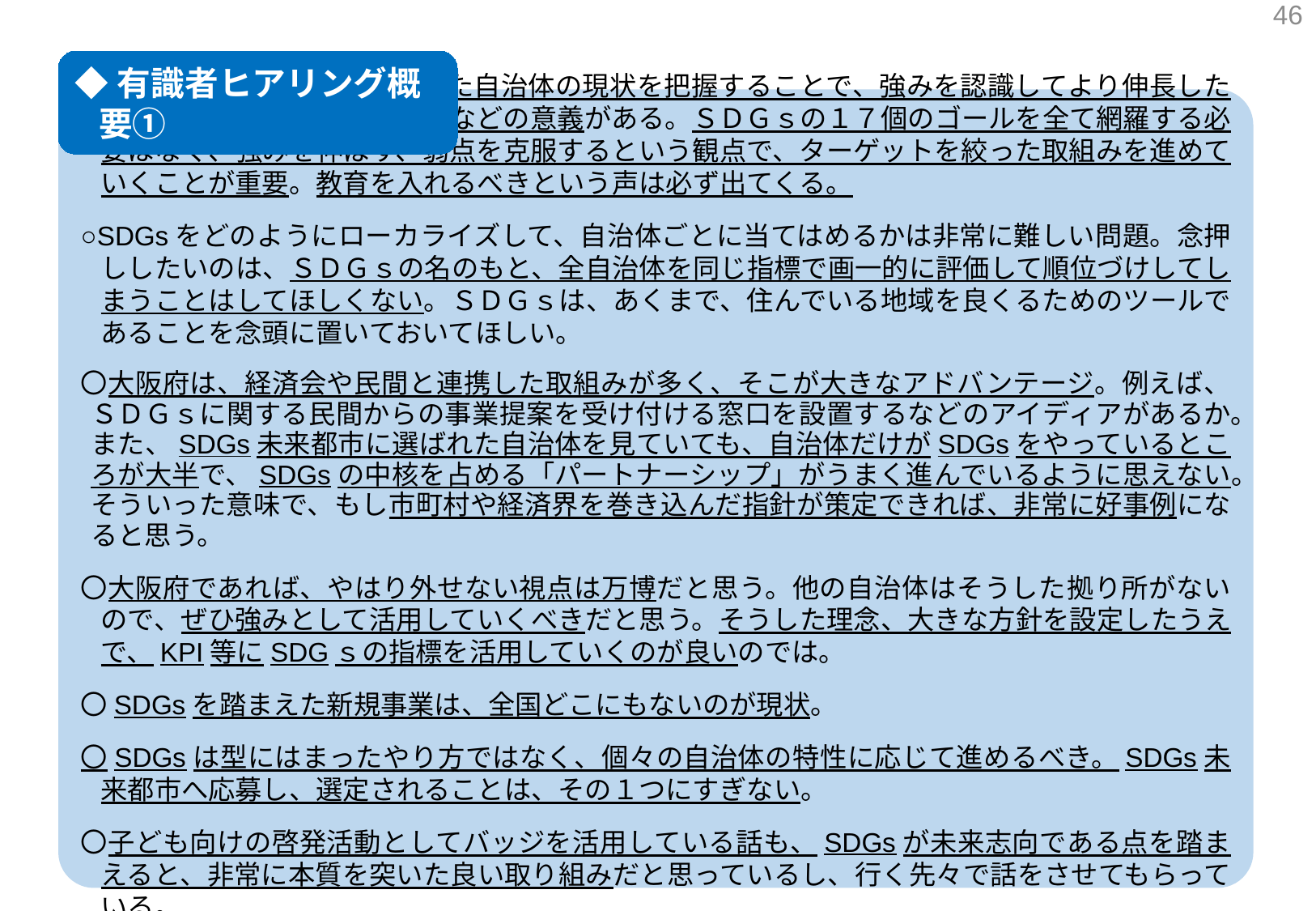

46
◆有識者ヒアリング概要①
 ○ＳＤＧｓは、ゴールに沿った自治体の現状を把握することで、強みを認識してより伸長したり、弱点を把握して克服するなどの意義がある。ＳＤＧｓの１７個のゴールを全て網羅する必要はなく、強みを伸ばす、弱点を克服するという観点で、ターゲットを絞った取組みを進めていくことが重要。教育を入れるべきという声は必ず出てくる。
○SDGsをどのようにローカライズして、自治体ごとに当てはめるかは非常に難しい問題。念押ししたいのは、ＳＤＧｓの名のもと、全自治体を同じ指標で画一的に評価して順位づけしてしまうことはしてほしくない。ＳＤＧｓは、あくまで、住んでいる地域を良くるためのツールであることを念頭に置いておいてほしい。
〇大阪府は、経済会や民間と連携した取組みが多く、そこが大きなアドバンテージ。例えば、ＳＤＧｓに関する民間からの事業提案を受け付ける窓口を設置するなどのアイディアがあるか。また、SDGs未来都市に選ばれた自治体を見ていても、自治体だけがSDGsをやっているところが大半で、SDGsの中核を占める「パートナーシップ」がうまく進んでいるように思えない。そういった意味で、もし市町村や経済界を巻き込んだ指針が策定できれば、非常に好事例になると思う。
〇大阪府であれば、やはり外せない視点は万博だと思う。他の自治体はそうした拠り所がないので、ぜひ強みとして活用していくべきだと思う。そうした理念、大きな方針を設定したうえで、KPI等にSDGｓの指標を活用していくのが良いのでは。
〇SDGsを踏まえた新規事業は、全国どこにもないのが現状。
〇SDGsは型にはまったやり方ではなく、個々の自治体の特性に応じて進めるべき。SDGs未来都市へ応募し、選定されることは、その１つにすぎない。
〇子ども向けの啓発活動としてバッジを活用している話も、SDGsが未来志向である点を踏まえると、非常に本質を突いた良い取り組みだと思っているし、行く先々で話をさせてもらっている。